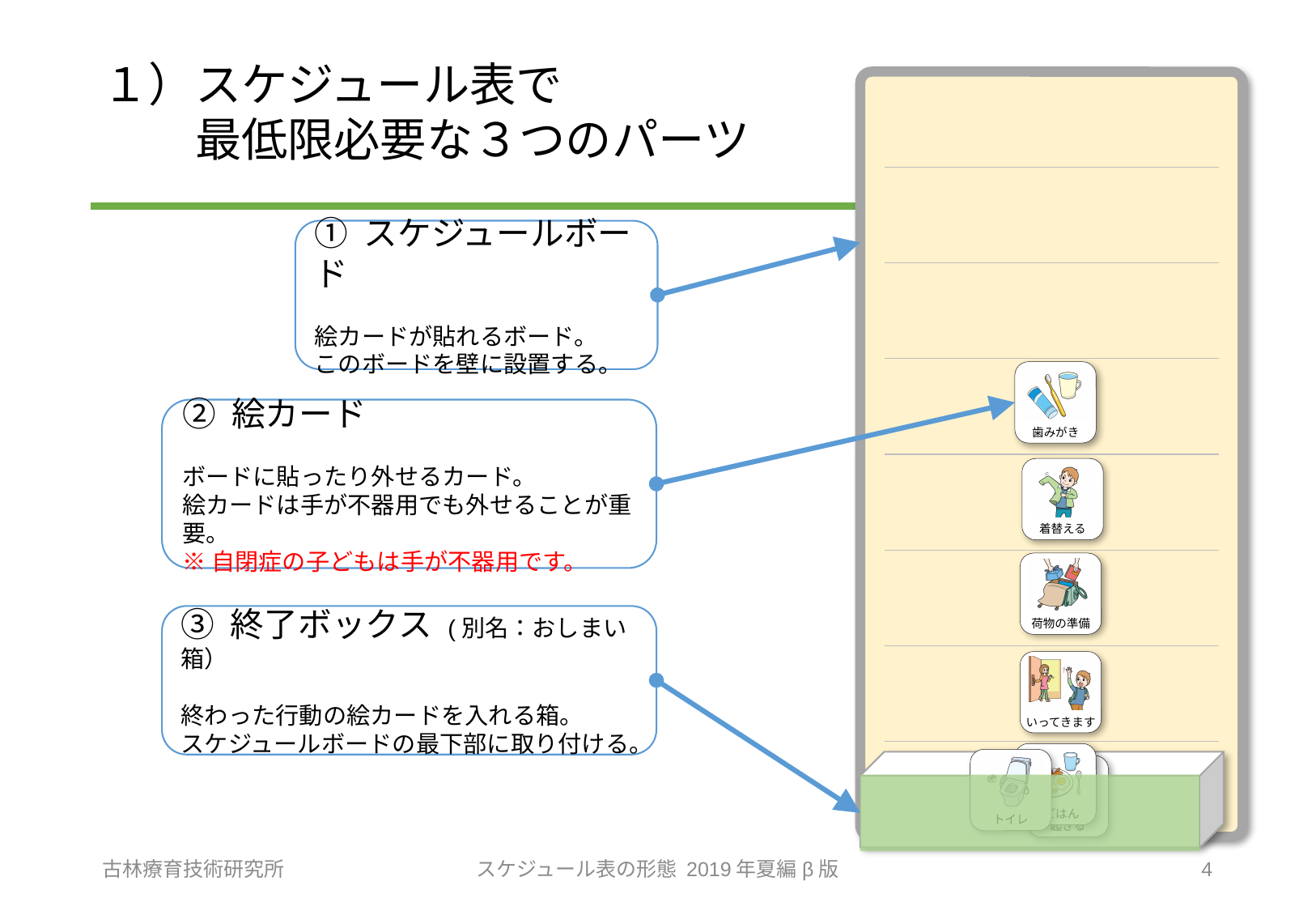

# １）スケジュール表で 　　最低限必要な３つのパーツ

① スケジュールボード

絵カードが貼れるボード。
このボードを壁に設置する。
歯みがき

② 絵カード

ボードに貼ったり外せるカード。
絵カードは手が不器用でも外せることが重要。
※自閉症の子どもは手が不器用です。
着替える

荷物の準備

③ 終了ボックス (別名：おしまい箱）

終わった行動の絵カードを入れる箱。
スケジュールボードの最下部に取り付ける。
いってきます

朝ごはん

トイレ

起きる

古林療育技術研究所
スケジュール表の形態 2019年夏編β版
4